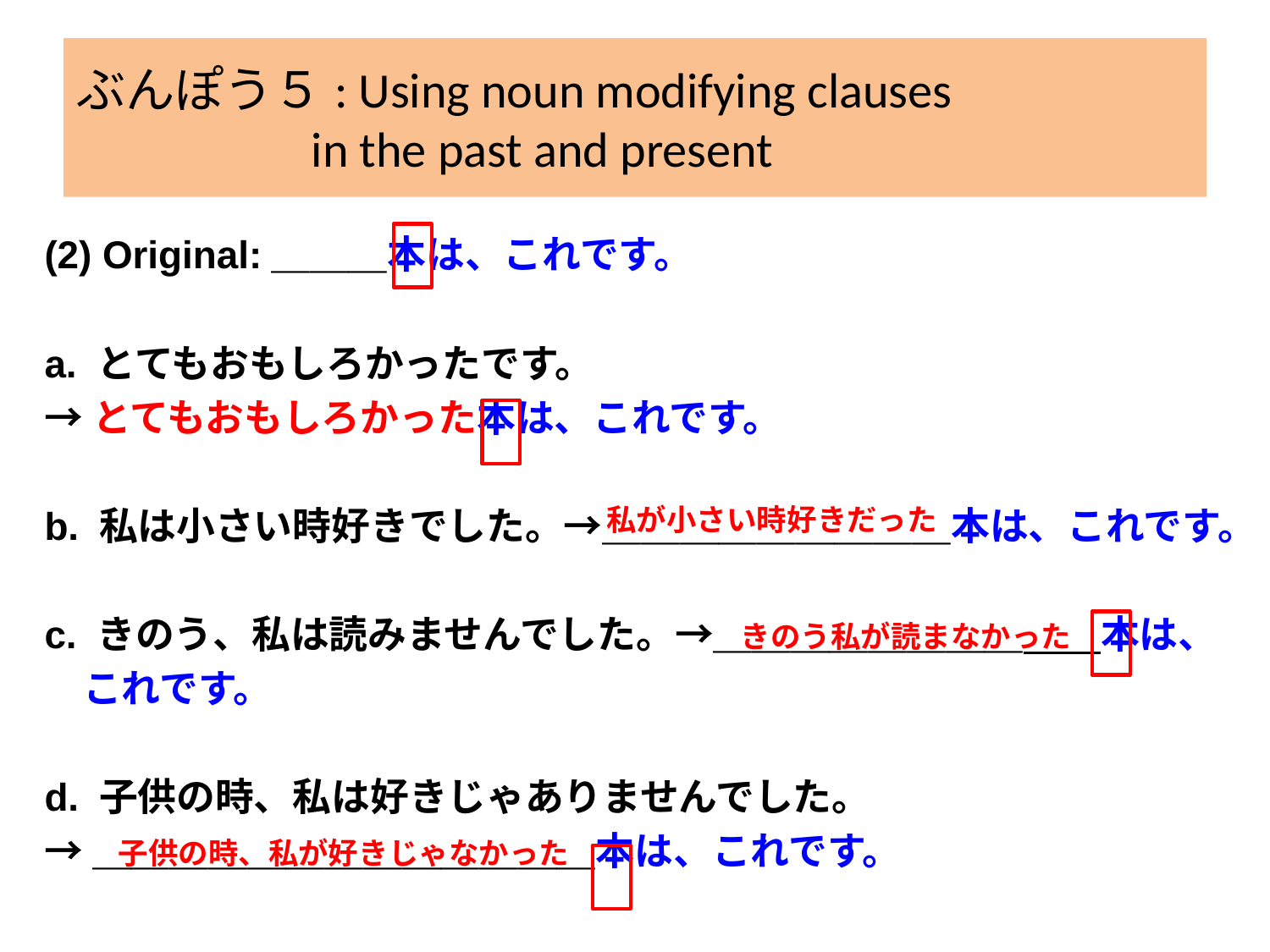

# ぶんぽう５: Using noun modifying clauses in the past and present
(2) Original:＿＿＿本は、これです。

a. とてもおもしろかったです。
→とてもおもしろかった本は、これです。

b. 私は小さい時好きでした。→＿＿＿＿＿＿＿＿＿本は、これです。

c. きのう、私は読みませんでした。→＿＿＿＿＿＿＿＿　　本は、
　これです。

d. 子供の時、私は好きじゃありませんでした。
→＿＿＿＿＿＿＿＿＿＿＿＿＿本は、これです。

私が小さい時好きだった
きのう私が読まなかった

子供の時、私が好きじゃなかった